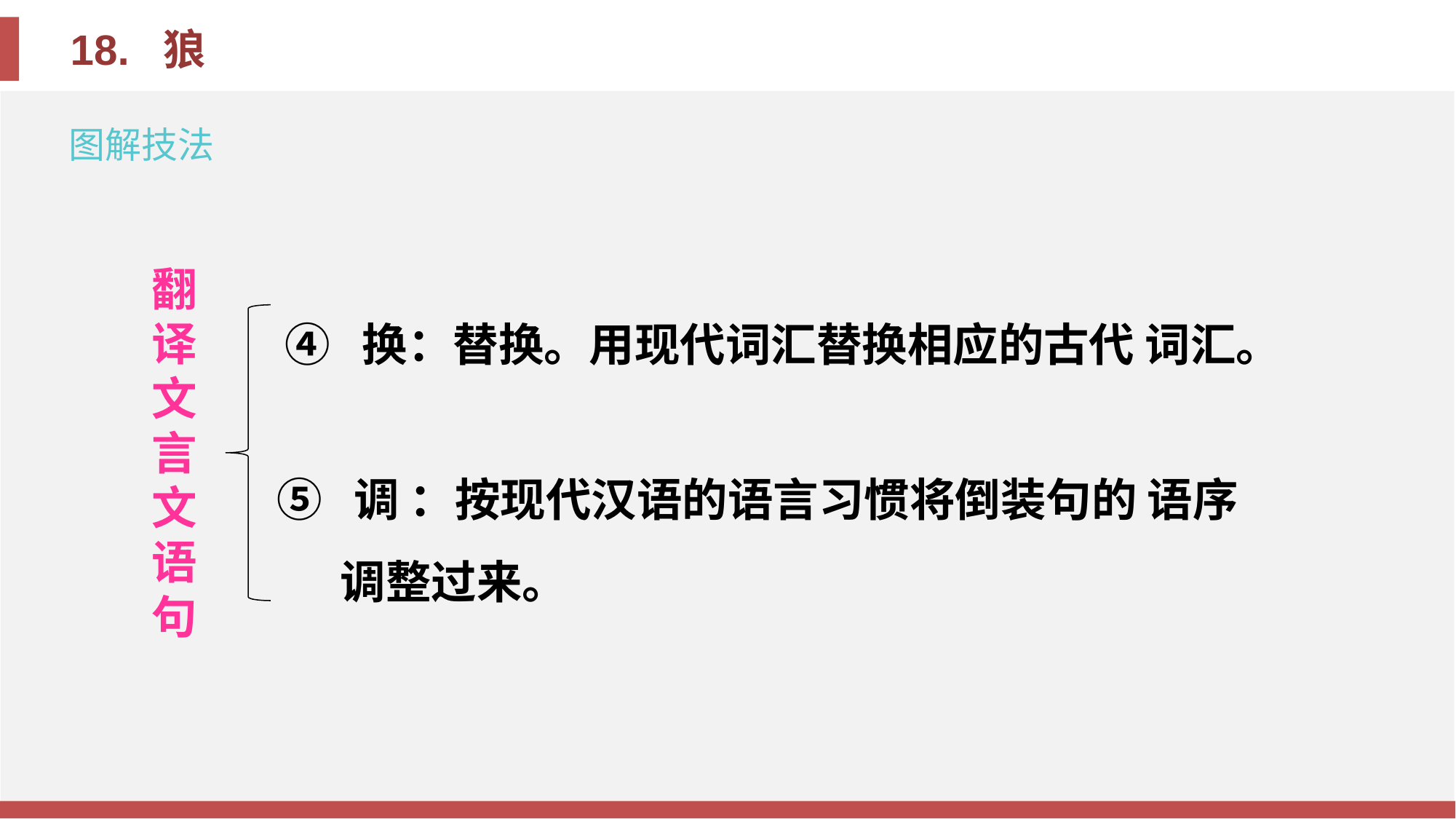

图解技法
翻译文言文语句

④  换：替换。用现代词汇替换相应的古代 词汇。
⑤  调 ：按现代汉语的语言习惯将倒装句的 语序调整过来。